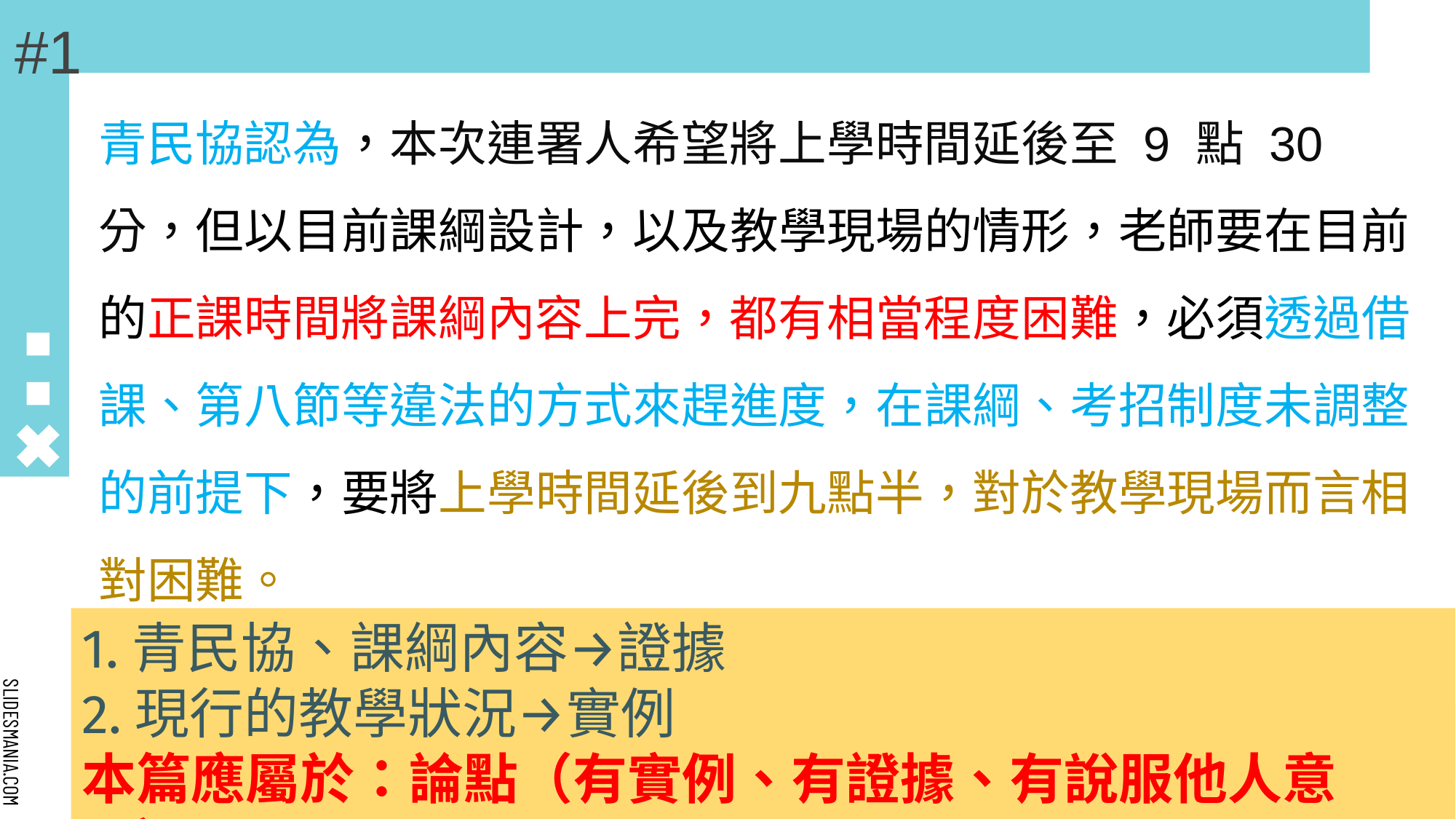

# #1
青民協認為，本次連署人希望將上學時間延後至 9 點 30 分，但以目前課綱設計，以及教學現場的情形，老師要在目前的正課時間將課綱內容上完，都有相當程度困難，必須透過借課、第八節等違法的方式來趕進度，在課綱、考招制度未調整的前提下，要將上學時間延後到九點半，對於教學現場而言相對困難。
1.青民協、課綱內容→證據
2.現行的教學狀況→實例
本篇應屬於：論點（有實例、有證據、有說服他人意圖）
主題句、支撐句、結論句